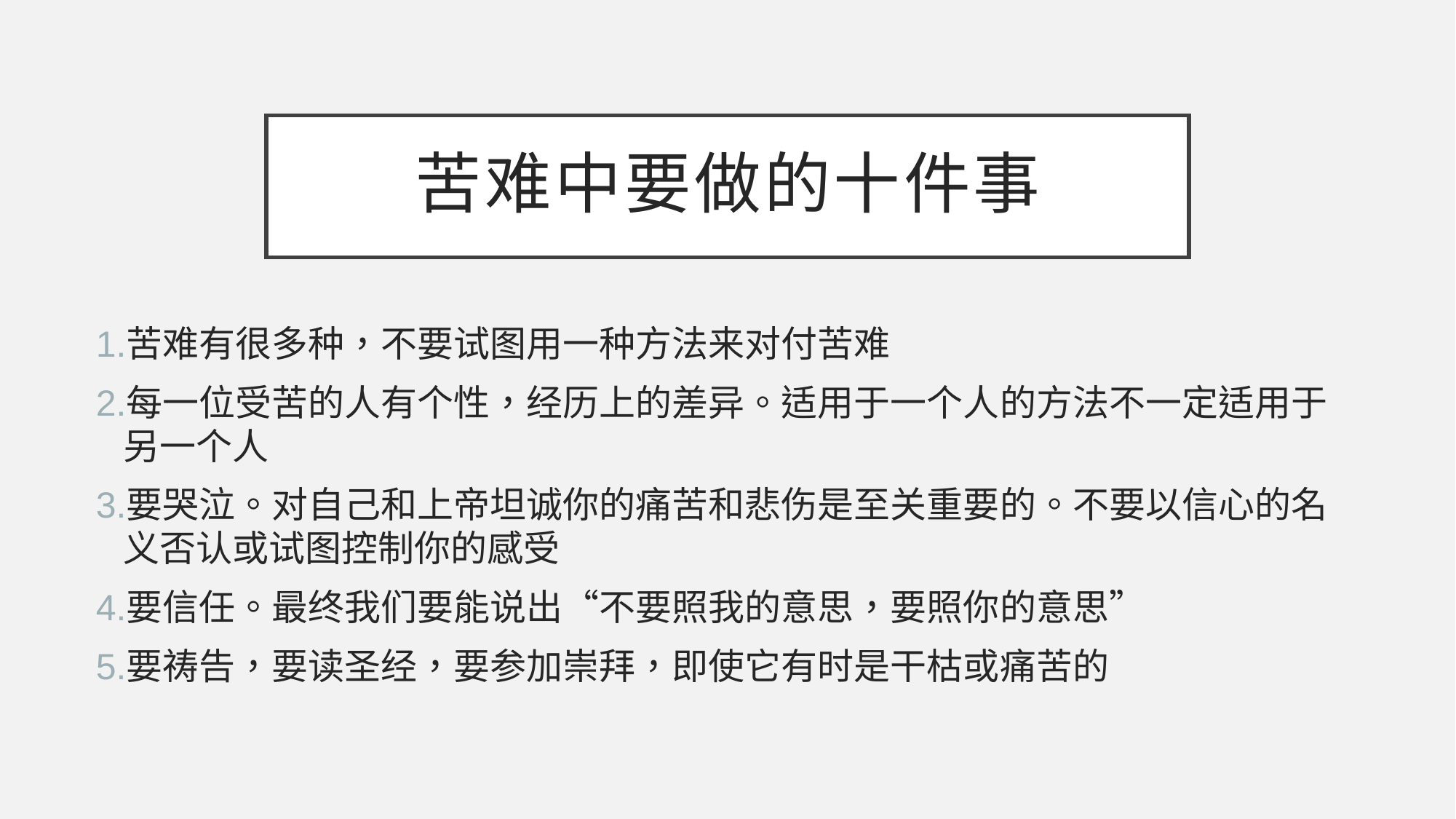

# 苦难中要做的十件事
苦难有很多种，不要试图用一种方法来对付苦难
每一位受苦的人有个性，经历上的差异。适用于一个人的方法不一定适用于另一个人
要哭泣。对自己和上帝坦诚你的痛苦和悲伤是至关重要的。不要以信心的名义否认或试图控制你的感受
要信任。最终我们要能说出“不要照我的意思，要照你的意思”
要祷告，要读圣经，要参加崇拜，即使它有时是干枯或痛苦的